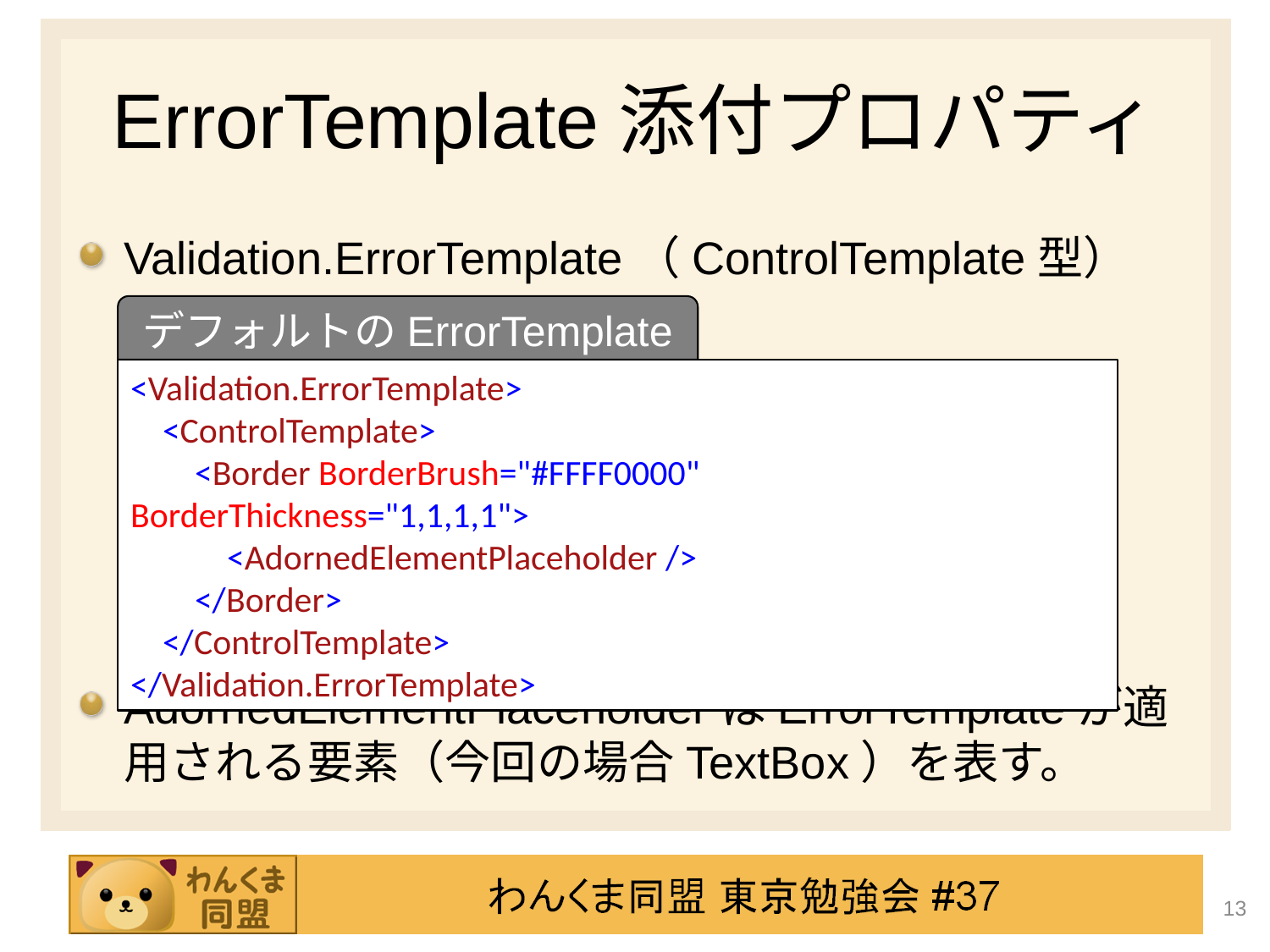

# ErrorTemplate添付プロパティ
Validation.ErrorTemplate（ControlTemplate型）

AdornedElementPlaceholderはErrorTemplateが適用される要素（今回の場合TextBox）を表す。
デフォルトのErrorTemplate
<Validation.ErrorTemplate>
    <ControlTemplate>
        <Border BorderBrush="#FFFF0000" BorderThickness="1,1,1,1">
            <AdornedElementPlaceholder />
        </Border>
    </ControlTemplate>
</Validation.ErrorTemplate>
13